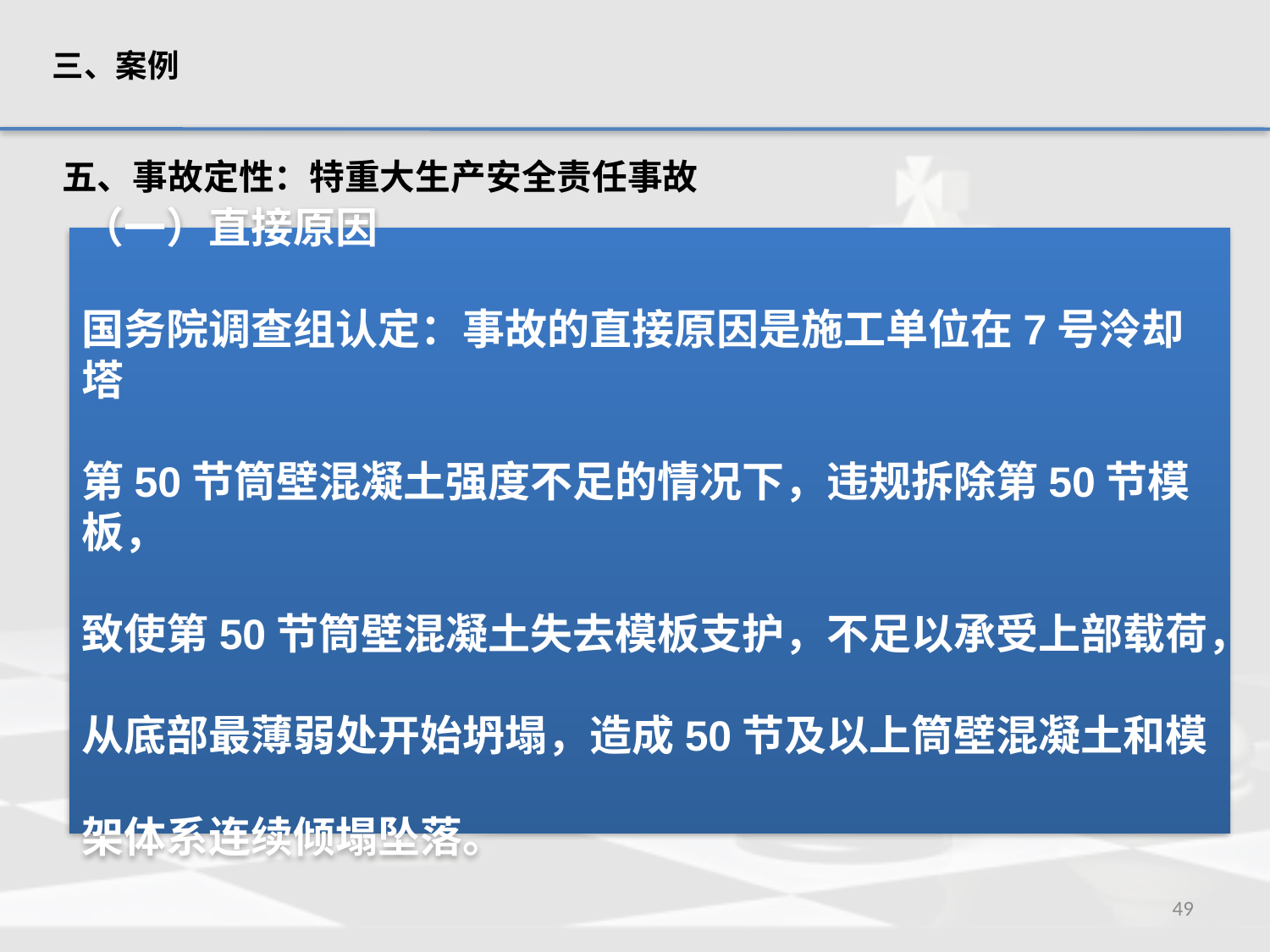

三、案例
五、事故定性：特重大生产安全责任事故
（一）直接原因

国务院调查组认定：事故的直接原因是施工单位在7号泠却塔

第50节筒壁混凝土强度不足的情况下，违规拆除第50节模板，

致使第50节筒壁混凝土失去模板支护，不足以承受上部载荷，

从底部最薄弱处开始坍塌，造成50节及以上筒壁混凝土和模

架体系连续倾塌坠落。

49